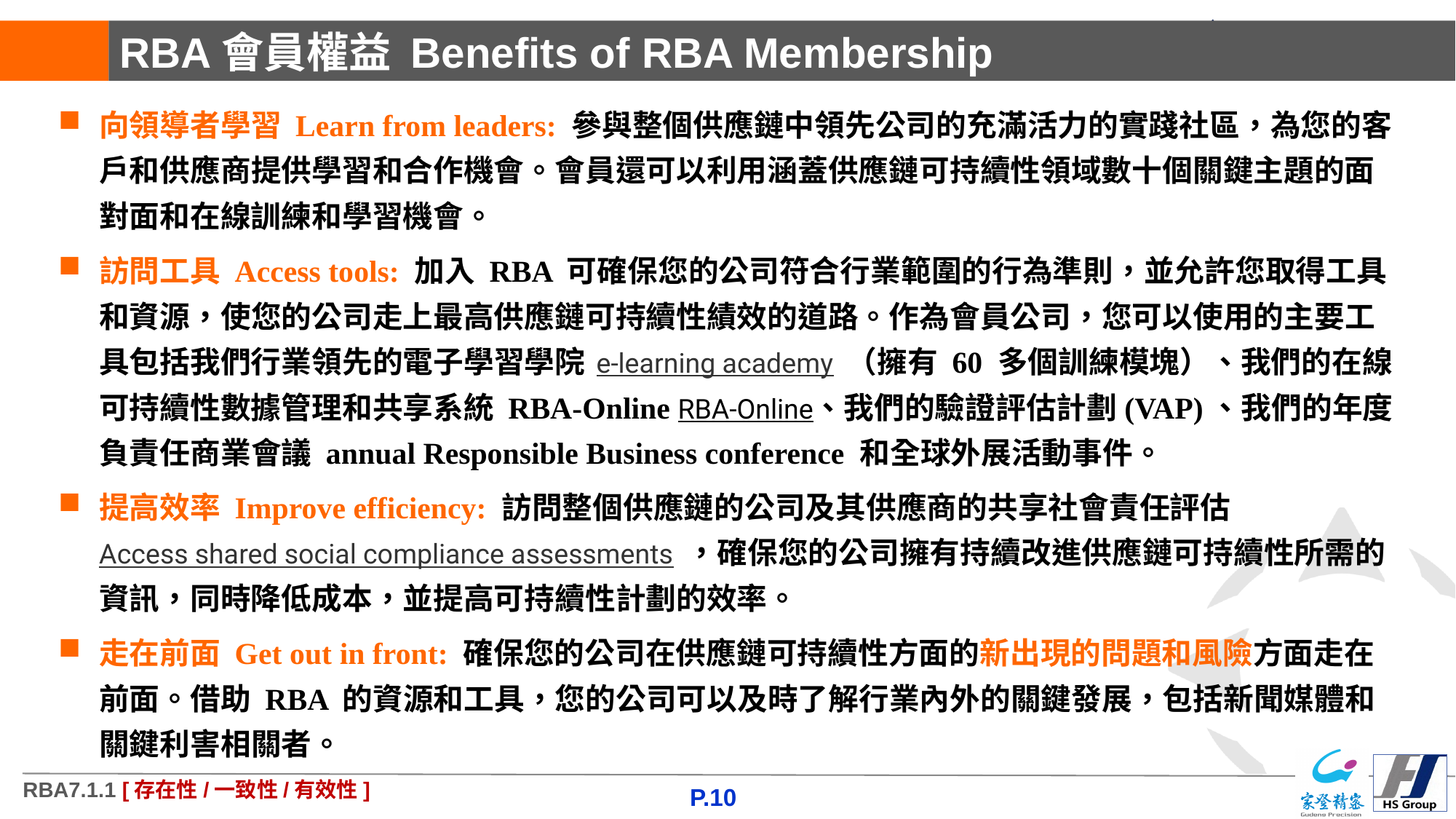

# RBA會員權益 Benefits of RBA Membership
向領導者學習 Learn from leaders: 參與整個供應鏈中領先公司的充滿活力的實踐社區，為您的客戶和供應商提供學習和合作機會。會員還可以利用涵蓋供應鏈可持續性領域數十個關鍵主題的面對面和在線訓練和學習機會。
訪問工具 Access tools: 加入 RBA 可確保您的公司符合行業範圍的行為準則，並允許您取得工具和資源，使您的公司走上最高供應鏈可持續性績效的道路。作為會員公司，您可以使用的主要工具包括我們行業領先的電子學習學院 e-learning academy （擁有 60 多個訓練模塊）、我們的在線可持續性數據管理和共享系統 RBA-Online RBA-Online、我們的驗證評估計劃(VAP)、我們的年度負責任商業會議 annual Responsible Business conference 和全球外展活動事件。
提高效率 Improve efficiency: 訪問整個供應鏈的公司及其供應商的共享社會責任評估 Access shared social compliance assessments ，確保您的公司擁有持續改進供應鏈可持續性所需的資訊，同時降低成本，並提高可持續性計劃的效率。
走在前面 Get out in front: 確保您的公司在供應鏈可持續性方面的新出現的問題和風險方面走在前面。借助 RBA 的資源和工具，您的公司可以及時了解行業內外的關鍵發展，包括新聞媒體和關鍵利害相關者。